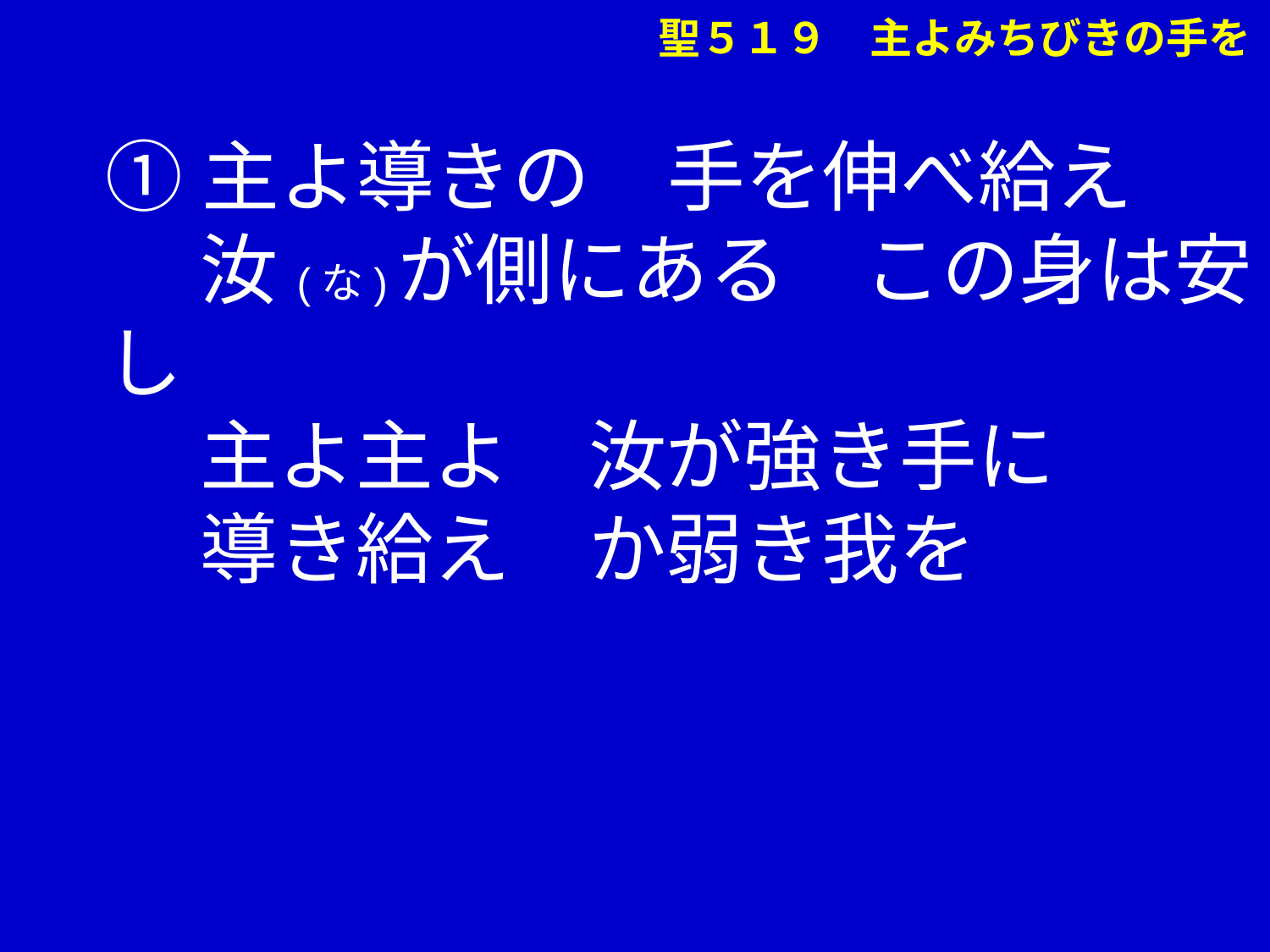

聖５１９　主よみちびきの手を
①主よ導きの　手を伸べ給え
　 汝(な)が側にある　この身は安し
　 主よ主よ　汝が強き手に
　 導き給え　か弱き我を